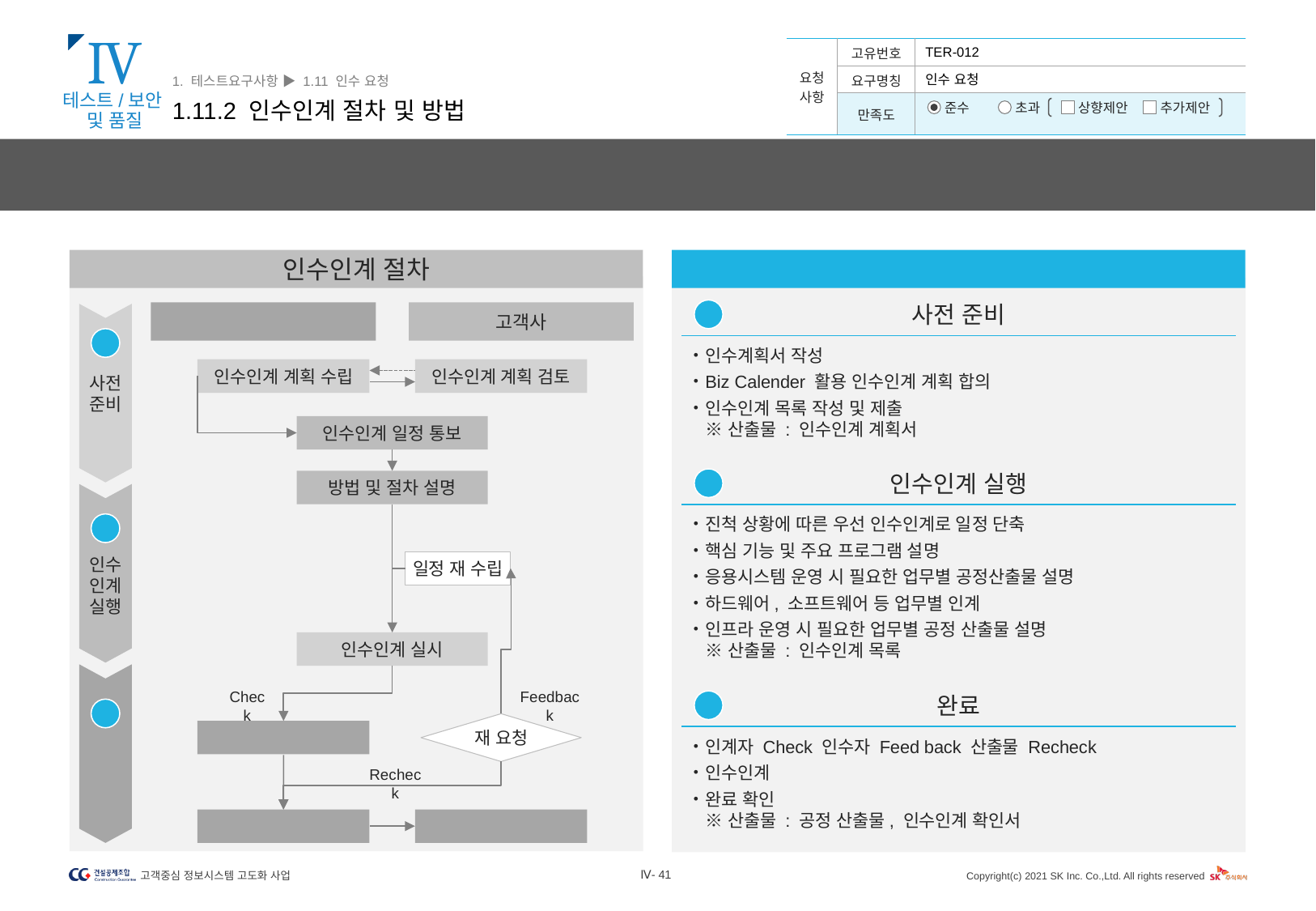

Ⅳ

테스트/보안
및 품질

1. 테스트요구사항 ▶ 1.11 인수 요청
1.11.2 인수인계 절차 및 방법
TER-012
인수 요청

제안사는 인수인계 계획서, 인수인계 목록 관리 및 완료 확인을 통해 빈틈 없는 인수인계를 수행합니다.
인수인계 절차

단계별 인수인계 방법

1
사전 준비
인수계획서 작성
Biz Calender 활용 인수인계 계획 합의
인수인계 목록 작성 및 제출
※ 산출물 : 인수인계 계획서
제안사
고객사
1
인수인계 계획 수립
인수인계 계획 검토
사전
준비
인수인계 일정 통보
2
인수인계 실행
진척 상황에 따른 우선 인수인계로 일정 단축
핵심 기능 및 주요 프로그램 설명
응용시스템 운영 시 필요한 업무별 공정산출물 설명
하드웨어, 소프트웨어 등 업무별 인계
인프라 운영 시 필요한 업무별 공정 산출물 설명
※ 산출물 : 인수인계 목록
방법 및 절차 설명
2
인수
인계
실행
일정 재 수립
인수인계 실시
Check
Feedback
3
완료
인계자 Check 인수자 Feed back 산출물 Recheck
인수인계
완료 확인
※ 산출물 : 공정 산출물, 인수인계 확인서
3
재 요청
완료 확인
완료
Recheck
공정 산출물 인계
인수인계 확인서 승인